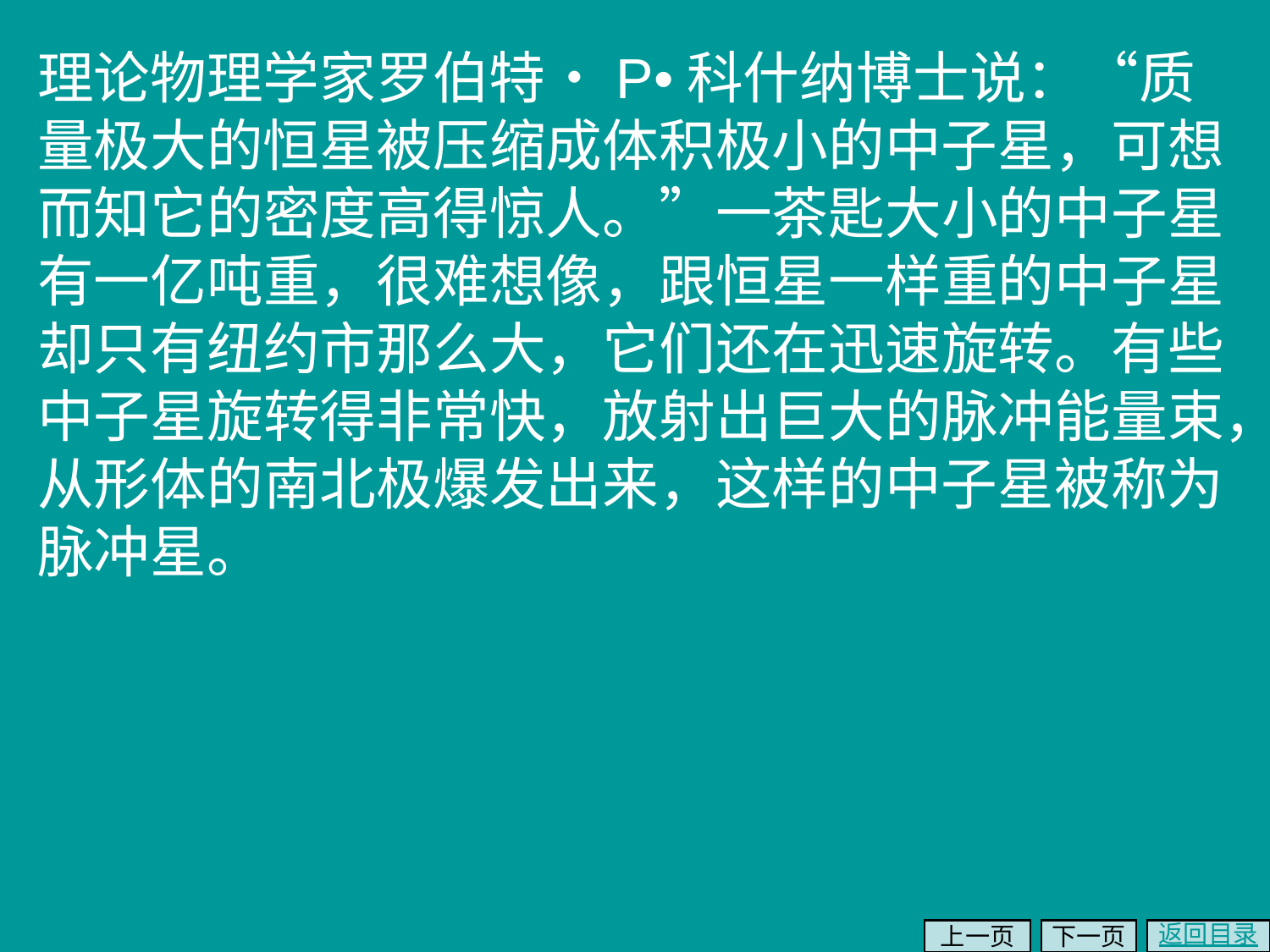

理论物理学家罗伯特•P•科什纳博士说：“质量极大的恒星被压缩成体积极小的中子星，可想而知它的密度高得惊人。”一茶匙大小的中子星有一亿吨重，很难想像，跟恒星一样重的中子星却只有纽约市那么大，它们还在迅速旋转。有些中子星旋转得非常快，放射出巨大的脉冲能量束，从形体的南北极爆发出来，这样的中子星被称为脉冲星。

上一页
下一页
返回目录